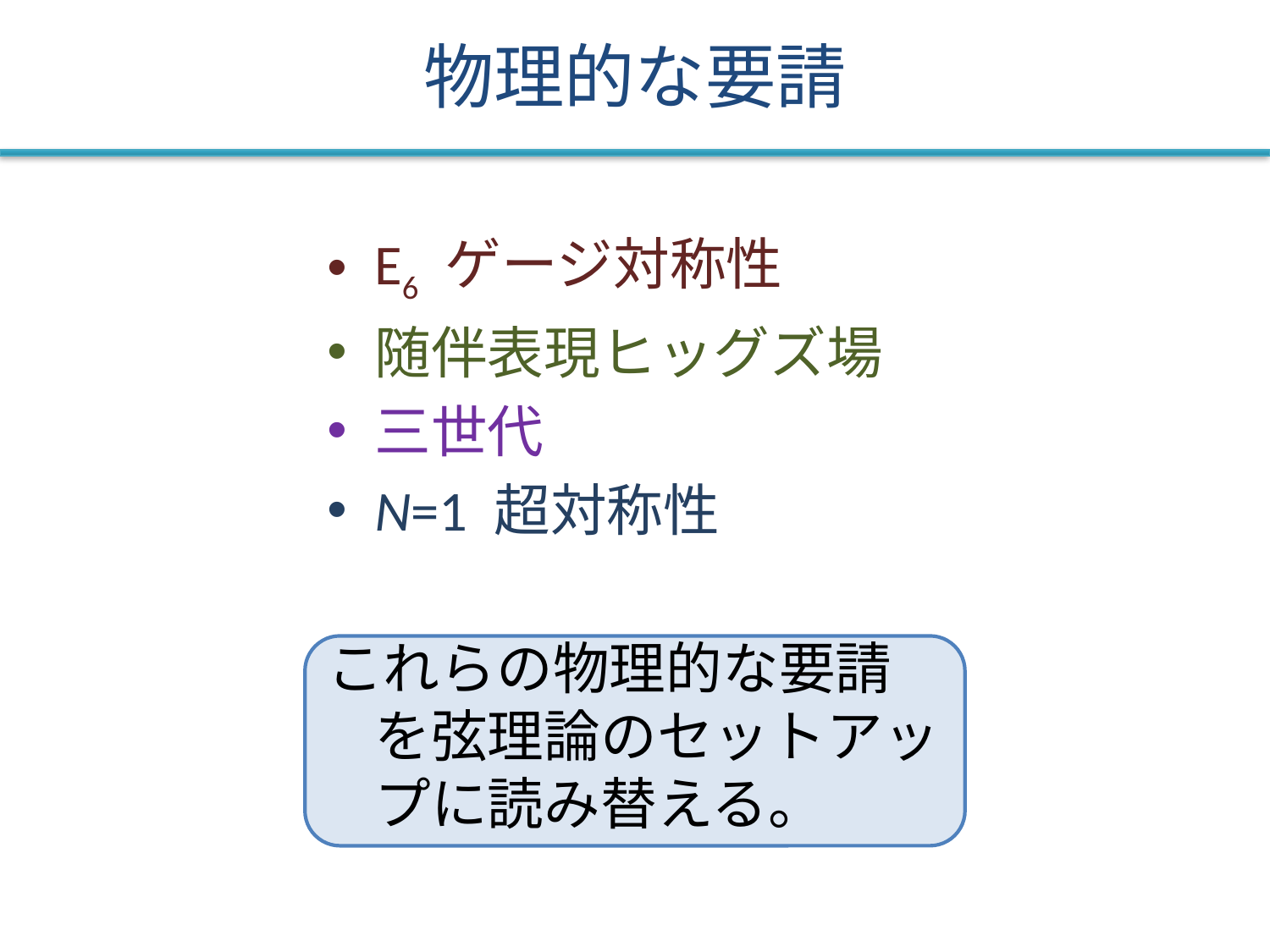

# 物理的な要請
E6 ゲージ対称性
随伴表現ヒッグズ場
三世代
N=1 超対称性

これらの物理的な要請を弦理論のセットアップに読み替える。